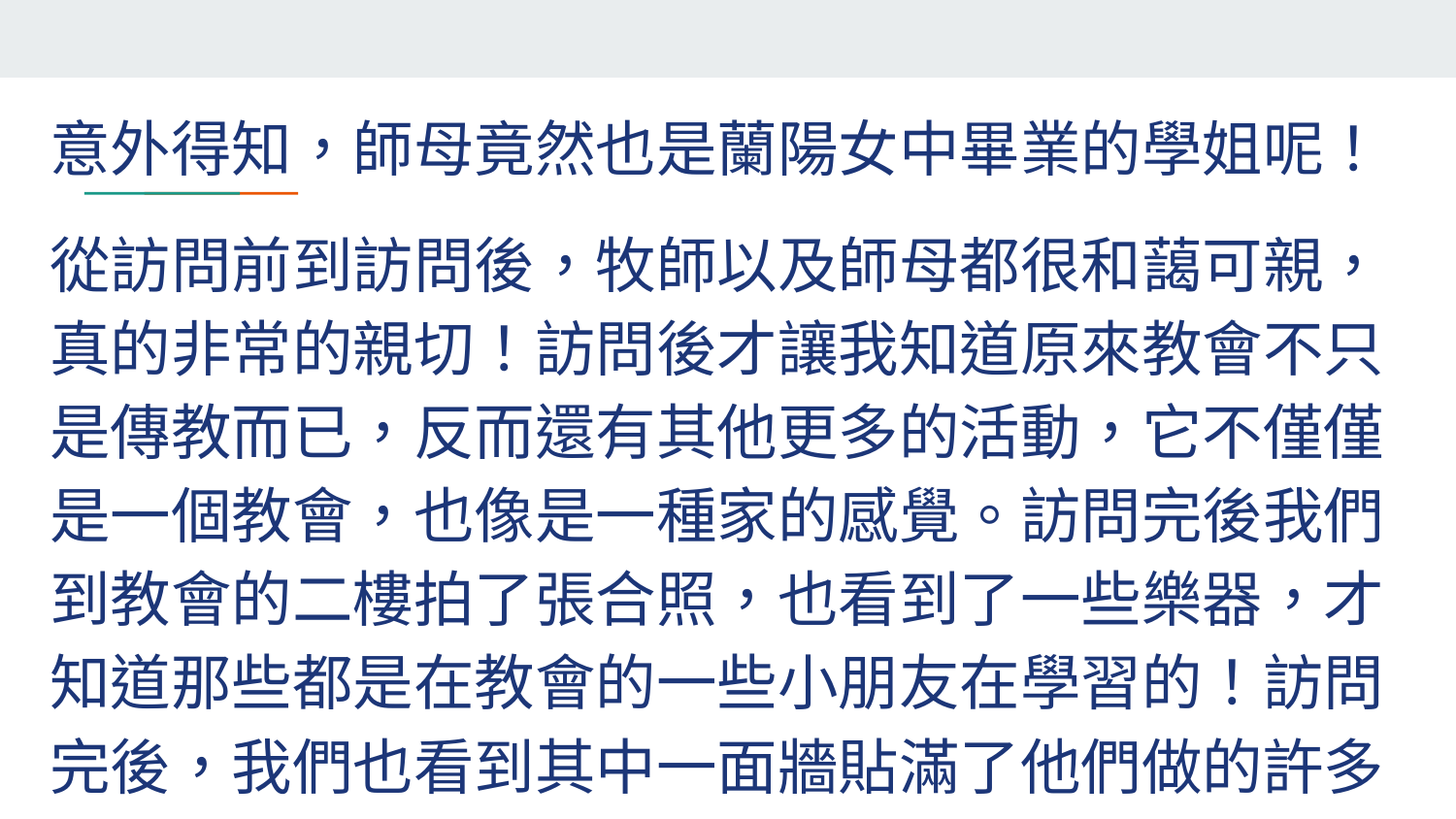

意外得知，師母竟然也是蘭陽女中畢業的學姐呢！
從訪問前到訪問後，牧師以及師母都很和藹可親，真的非常的親切！訪問後才讓我知道原來教會不只是傳教而已，反而還有其他更多的活動，它不僅僅是一個教會，也像是一種家的感覺。訪問完後我們到教會的二樓拍了張合照，也看到了一些樂器，才知道那些都是在教會的一些小朋友在學習的！訪問完後，我們也看到其中一面牆貼滿了他們做的許多活動，有去學校